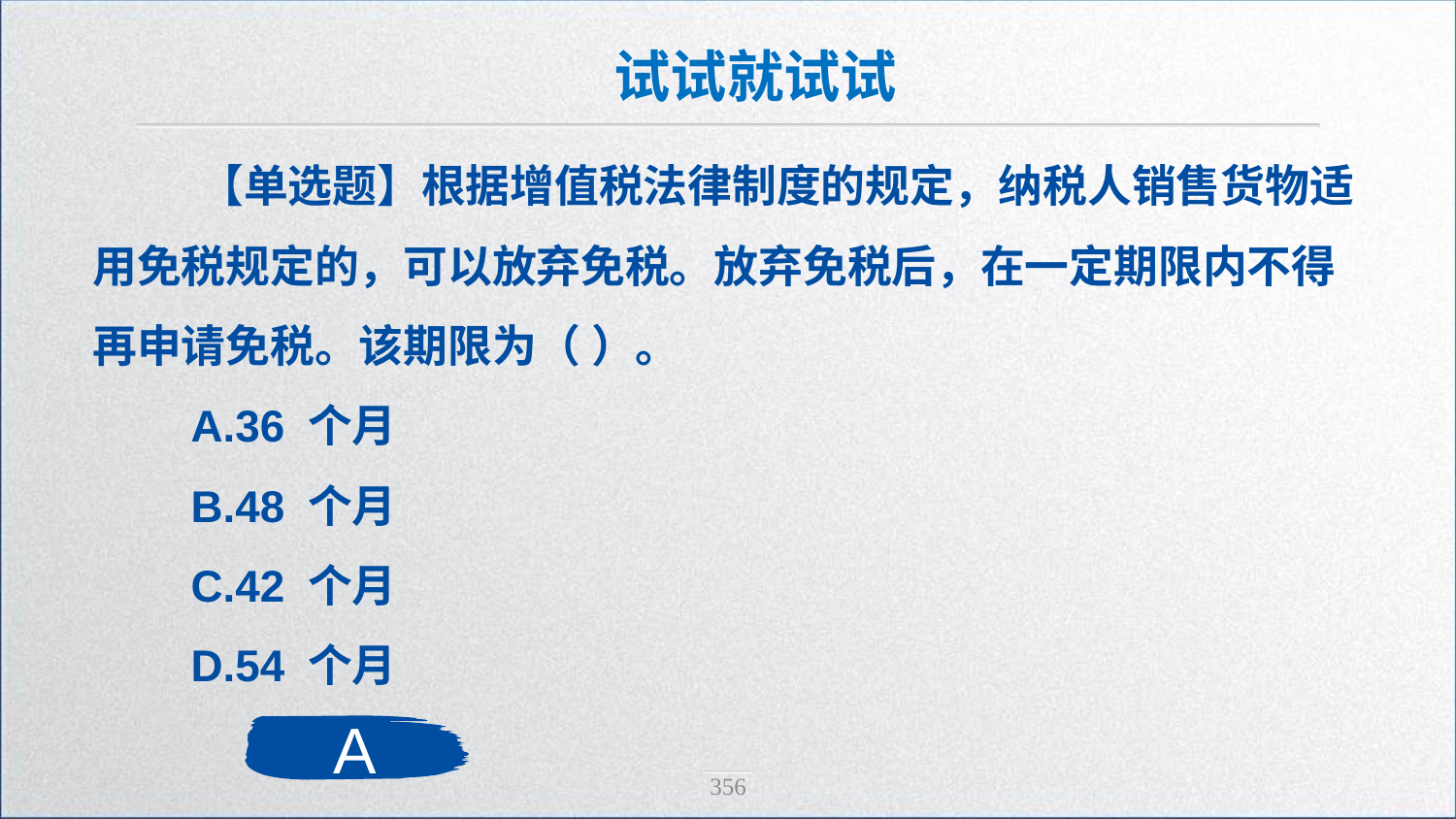

试试就试试
 【单选题】根据增值税法律制度的规定，纳税人销售货物适用免税规定的，可以放弃免税。放弃免税后，在一定期限内不得再申请免税。该期限为（ ）。
 A.36 个月
 B.48 个月
 C.42 个月
 D.54 个月

A
356